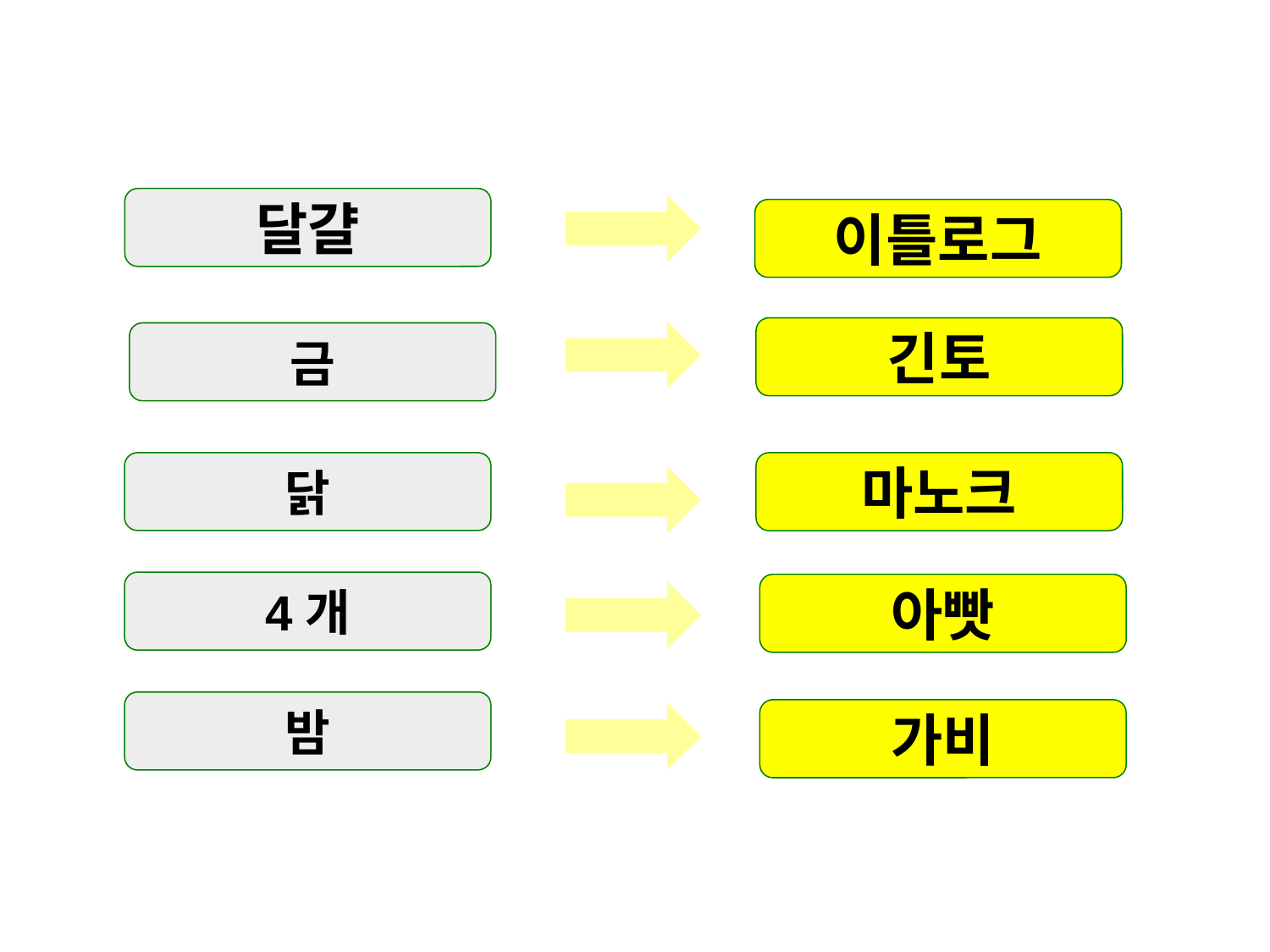

달걀

이틀로그

긴토

금
닭
마노크

4개
아빳

밤
가비